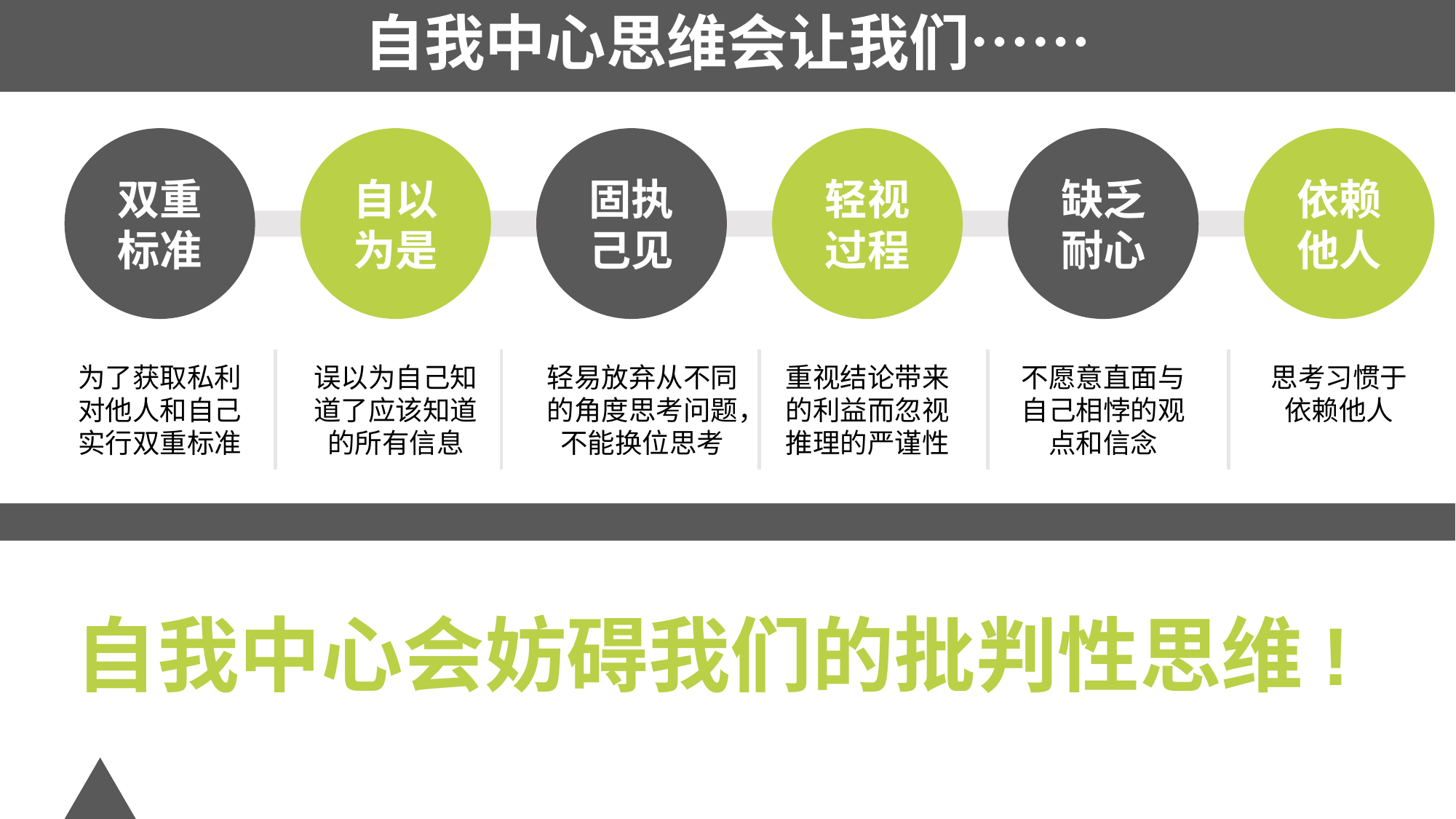

自我中心思维会让我们……
双重标准
自以为是
固执己见
轻视过程
缺乏耐心
依赖他人

为了获取私利对他人和自己实行双重标准
误以为自己知道了应该知道的所有信息
轻易放弃从不同的角度思考问题，不能换位思考
重视结论带来的利益而忽视推理的严谨性
不愿意直面与自己相悖的观点和信念
思考习惯于依赖他人

自我中心会妨碍我们的批判性思维!